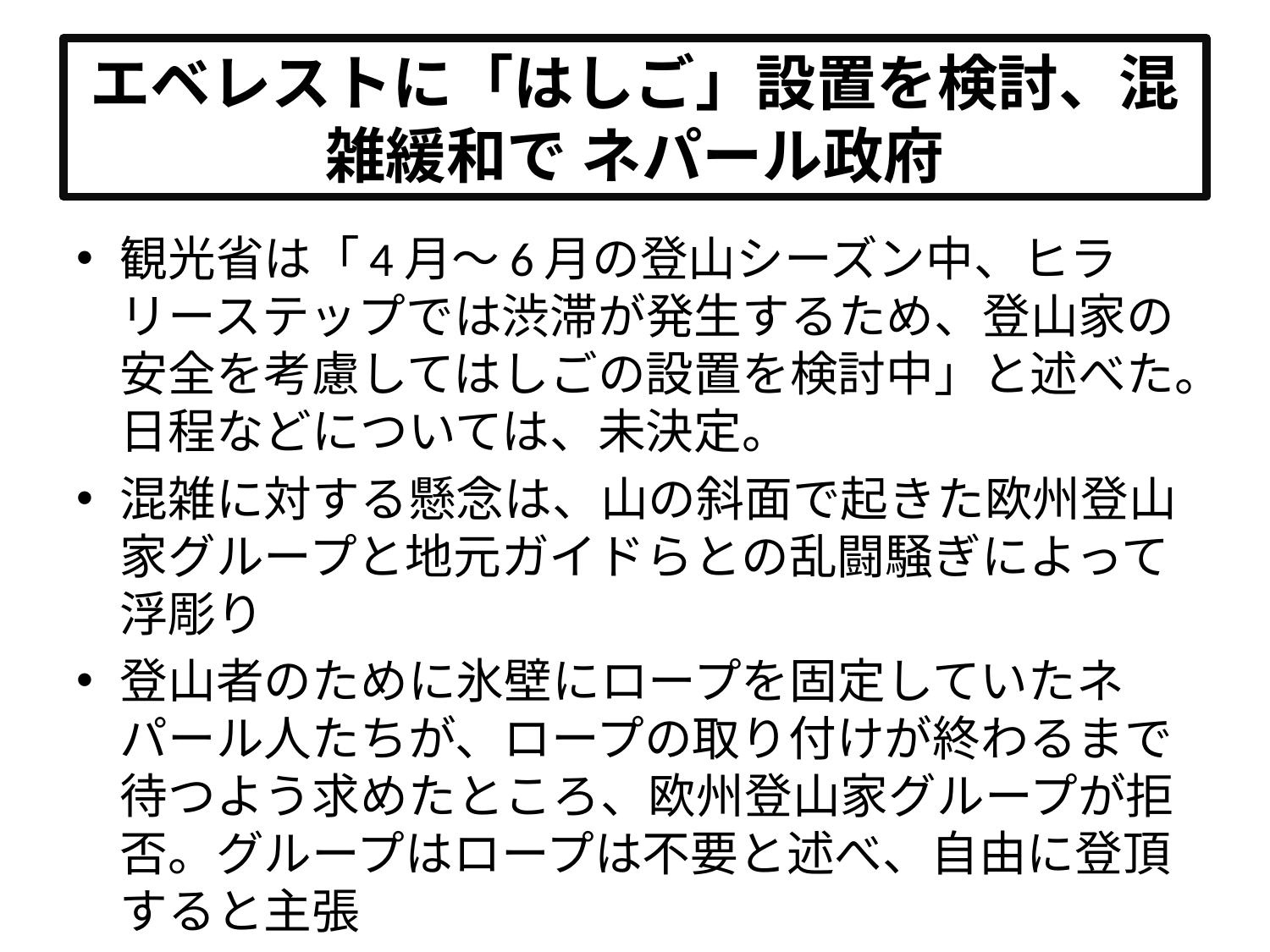

# エベレストに「はしご」設置を検討、混雑緩和で ネパール政府
観光省は「4月～6月の登山シーズン中、ヒラリーステップでは渋滞が発生するため、登山家の安全を考慮してはしごの設置を検討中」と述べた。日程などについては、未決定。
混雑に対する懸念は、山の斜面で起きた欧州登山家グループと地元ガイドらとの乱闘騒ぎによって浮彫り
登山者のために氷壁にロープを固定していたネパール人たちが、ロープの取り付けが終わるまで待つよう求めたところ、欧州登山家グループが拒否。グループはロープは不要と述べ、自由に登頂すると主張